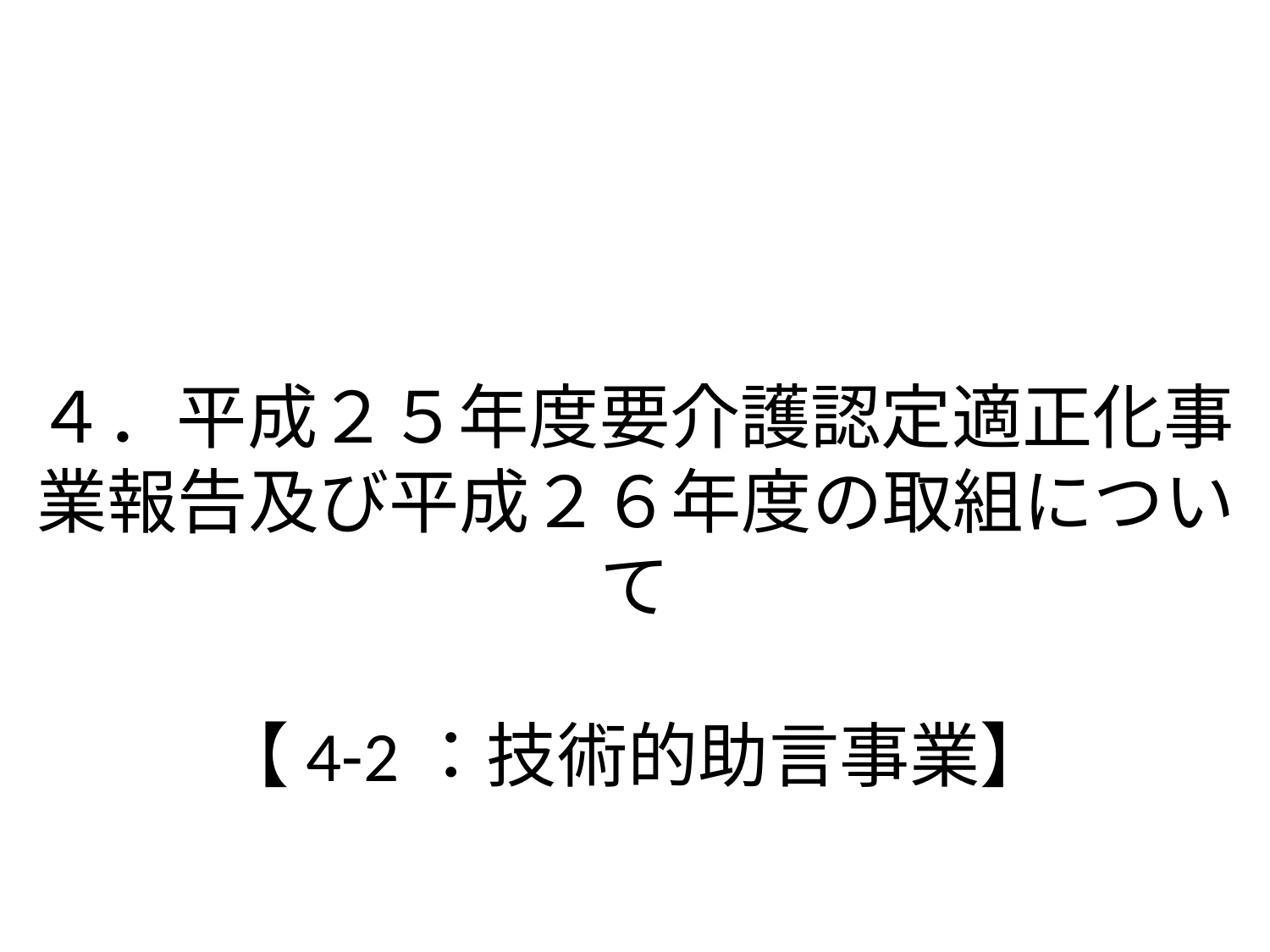

４．平成２５年度要介護認定適正化事業報告及び平成２６年度の取組について

【4-2：技術的助言事業】